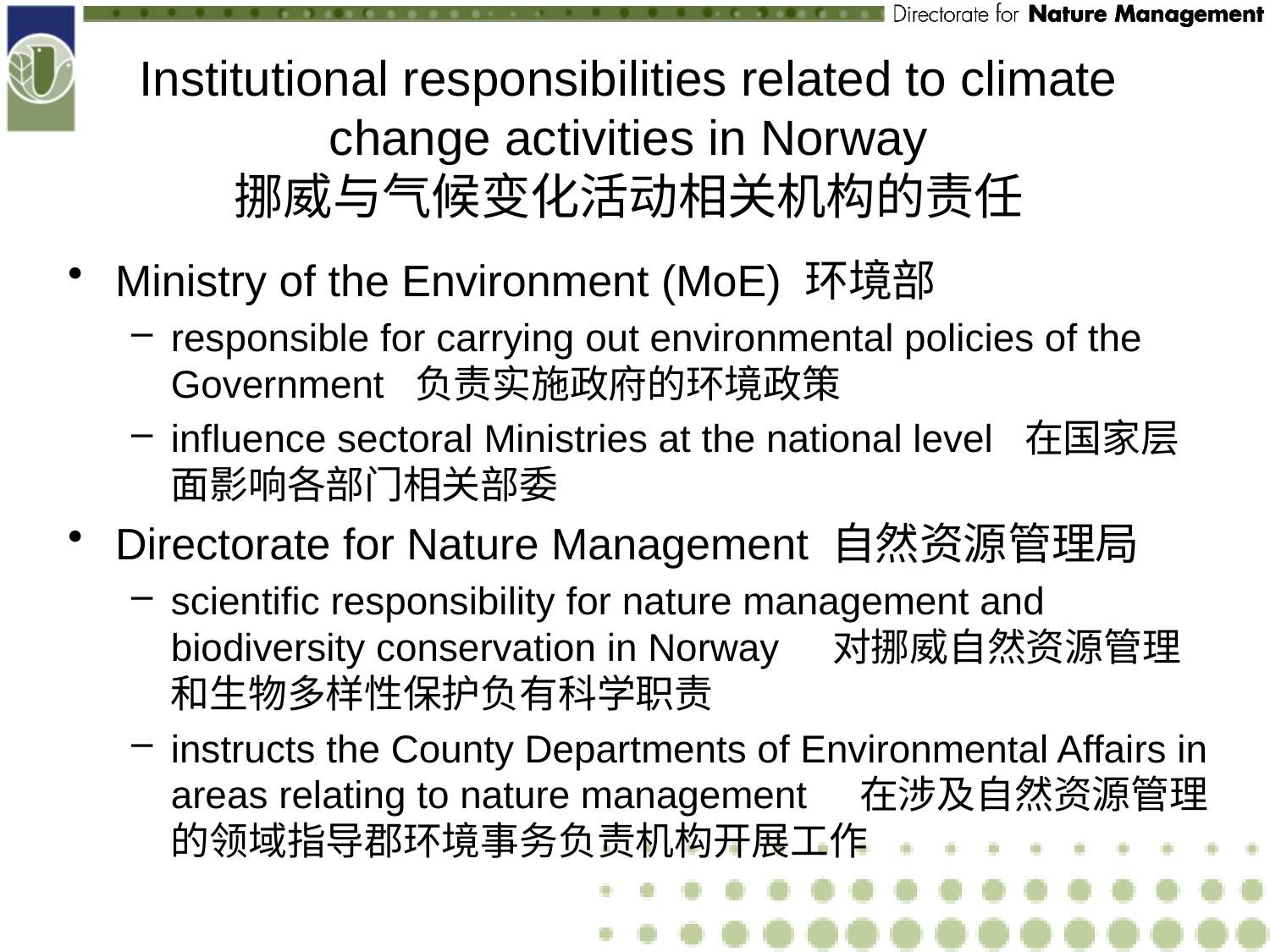

# Institutional responsibilities related to climate change activities in Norway 挪威与气候变化活动相关机构的责任
Ministry of the Environment (MoE) 环境部
responsible for carrying out environmental policies of the Government  负责实施政府的环境政策
influence sectoral Ministries at the national level  在国家层面影响各部门相关部委
Directorate for Nature Management 自然资源管理局
scientific responsibility for nature management and biodiversity conservation in Norway    对挪威自然资源管理和生物多样性保护负有科学职责
instructs the County Departments of Environmental Affairs in areas relating to nature management    在涉及自然资源管理的领域指导郡环境事务负责机构开展工作